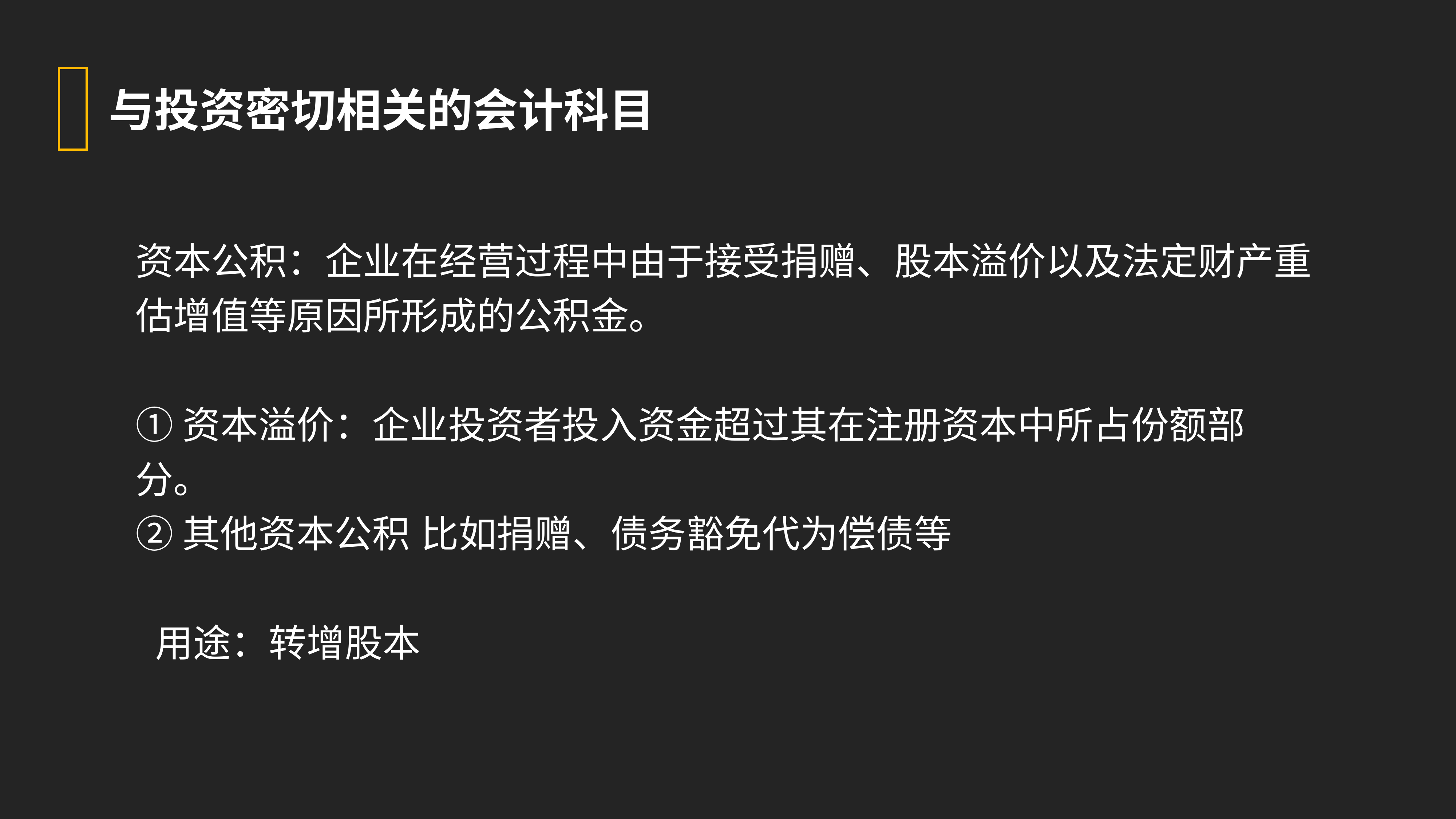

与投资密切相关的会计科目
资本公积：企业在经营过程中由于接受捐赠、股本溢价以及法定财产重估增值等原因所形成的公积金。

①资本溢价：企业投资者投入资金超过其在注册资本中所占份额部分。
②其他资本公积 比如捐赠、债务豁免代为偿债等

 用途：转增股本